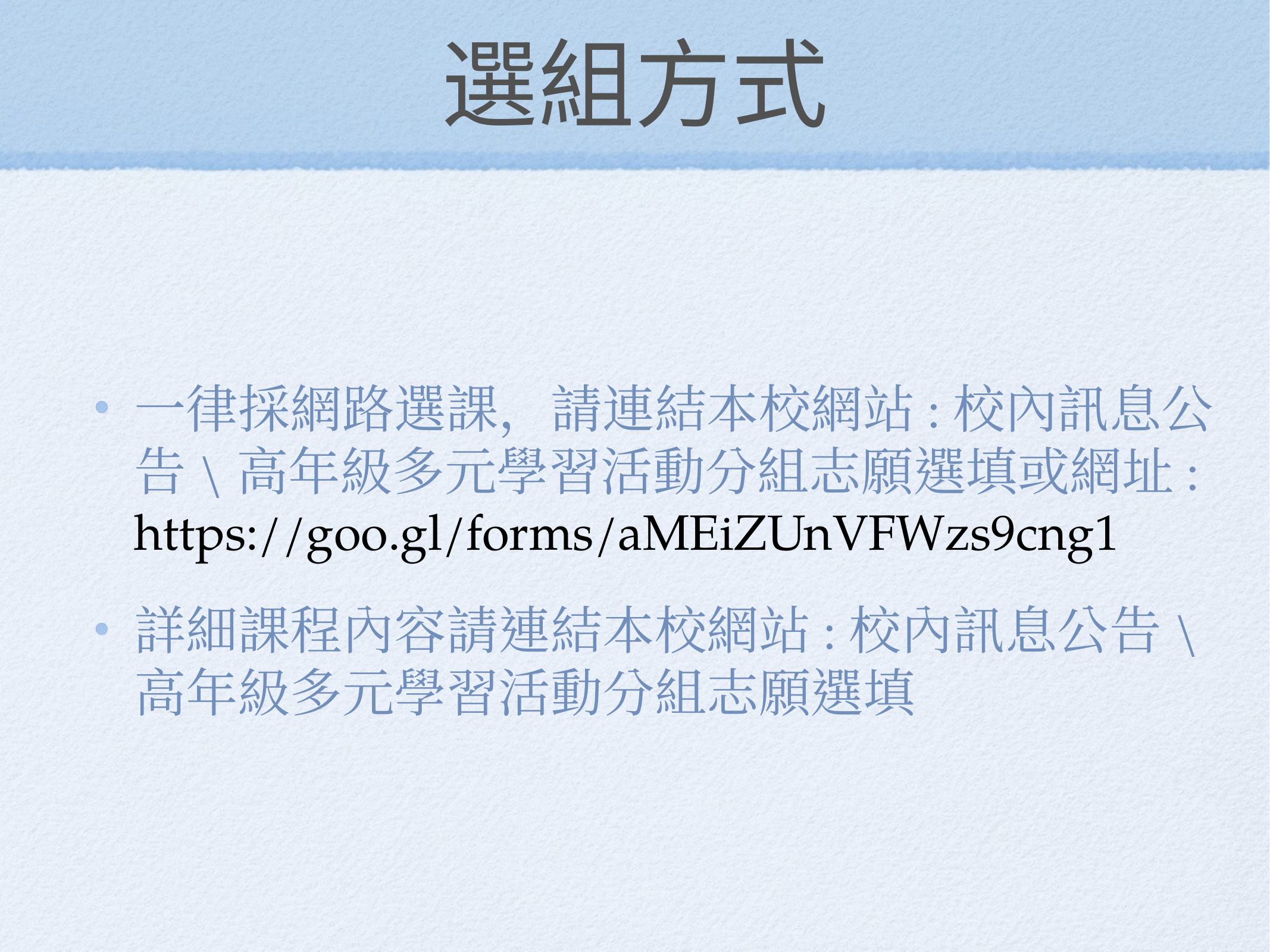

# 選組方式
一律採網路選課，請連結本校網站:校內訊息公告\高年級多元學習活動分組志願選填或網址: https://goo.gl/forms/aMEiZUnVFWzs9cng1
詳細課程內容請連結本校網站:校內訊息公告\高年級多元學習活動分組志願選填